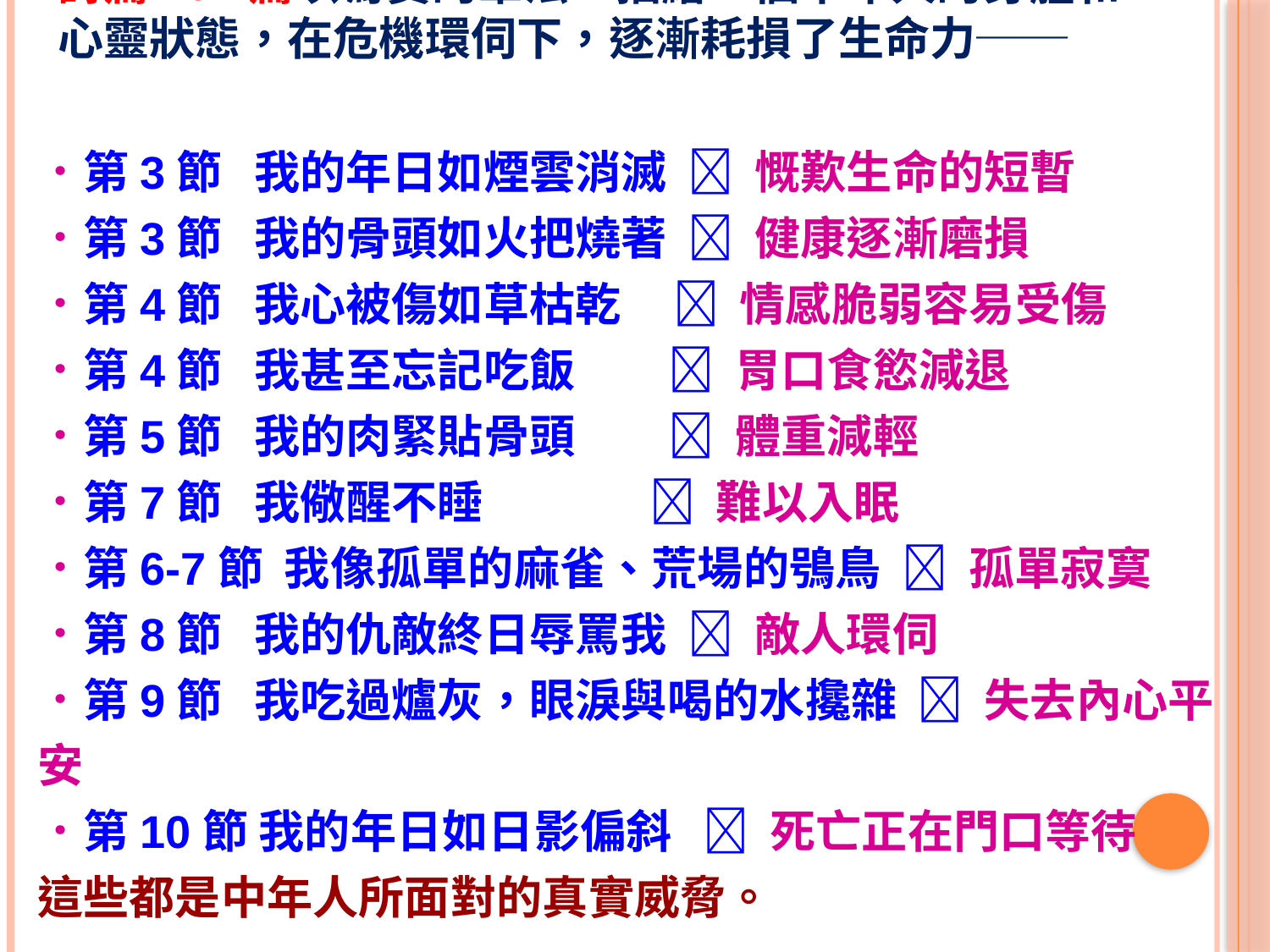

詩篇102篇以寫實的筆法，描繪一個中年人的身體和心靈狀態，在危機環伺下，逐漸耗損了生命力──
．第3節   我的年日如煙雲消滅  ⇒  慨歎生命的短暫
．第3節   我的骨頭如火把燒著  ⇒  健康逐漸磨損
．第4節   我心被傷如草枯乾     ⇒  情感脆弱容易受傷
．第4節   我甚至忘記吃飯         ⇒  胃口食慾減退
．第5節   我的肉緊貼骨頭         ⇒  體重減輕
．第7節   我儆醒不睡                ⇒  難以入眠
．第6-7節  我像孤單的麻雀、荒場的鴞鳥  ⇒  孤單寂寞
．第8節   我的仇敵終日辱罵我  ⇒  敵人環伺
．第9節   我吃過爐灰，眼淚與喝的水攙雜  ⇒  失去內心平安
．第10節 我的年日如日影偏斜   ⇒  死亡正在門口等待
這些都是中年人所面對的真實威脅。